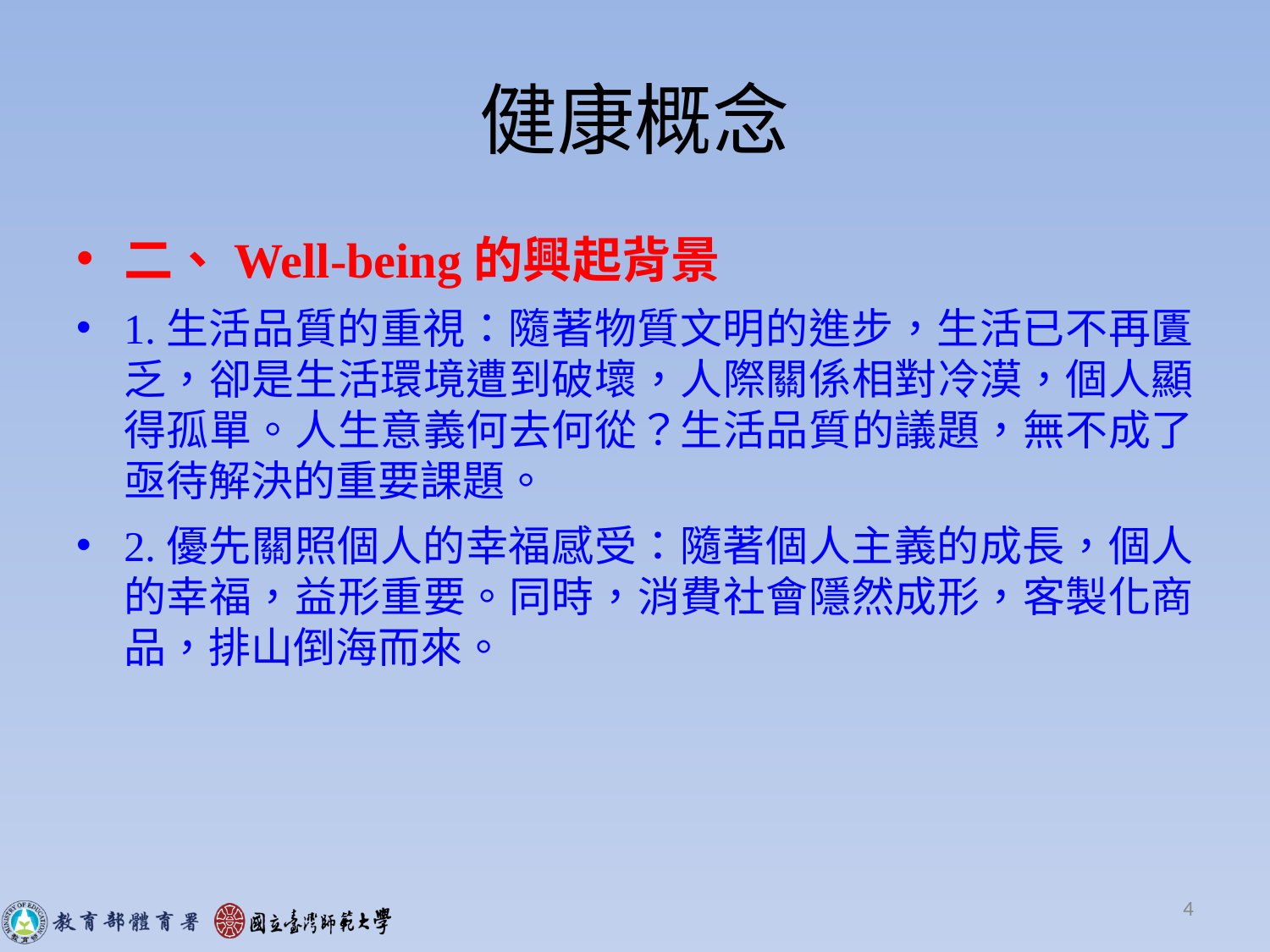

# 健康概念
二、Well-being的興起背景
1.生活品質的重視：隨著物質文明的進步，生活已不再匱乏，卻是生活環境遭到破壞，人際關係相對冷漠，個人顯得孤單。人生意義何去何從？生活品質的議題，無不成了亟待解決的重要課題。
2.優先關照個人的幸福感受：隨著個人主義的成長，個人的幸福，益形重要。同時，消費社會隱然成形，客製化商品，排山倒海而來。

4